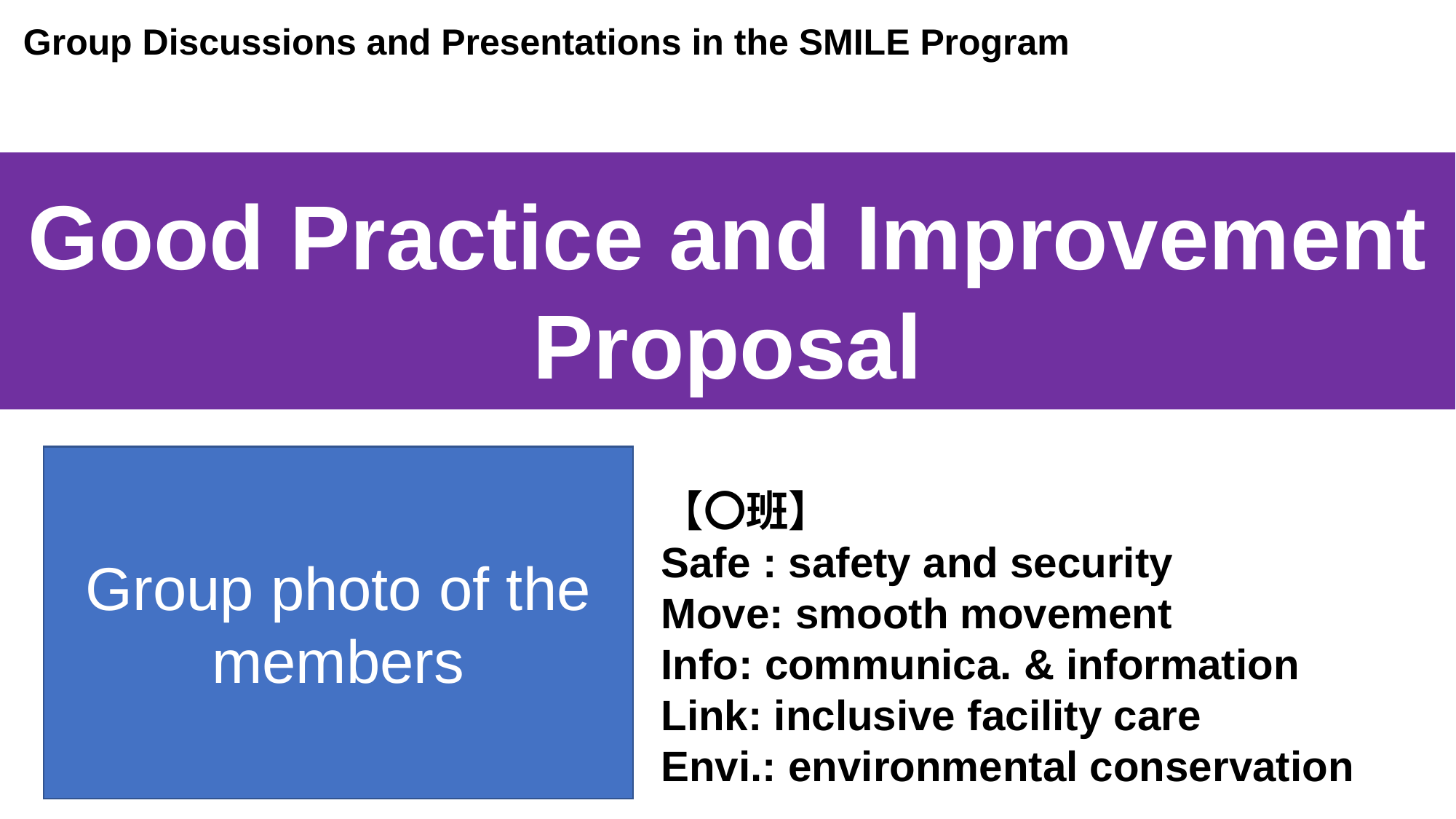

Group Discussions and Presentations in the SMILE Program

Good Practice and Improvement Proposal
Group photo of the members
【〇班】
Safe : safety and security
Move: smooth movement
Info: communica. & information
Link: inclusive facility care
Envi.: environmental conservation